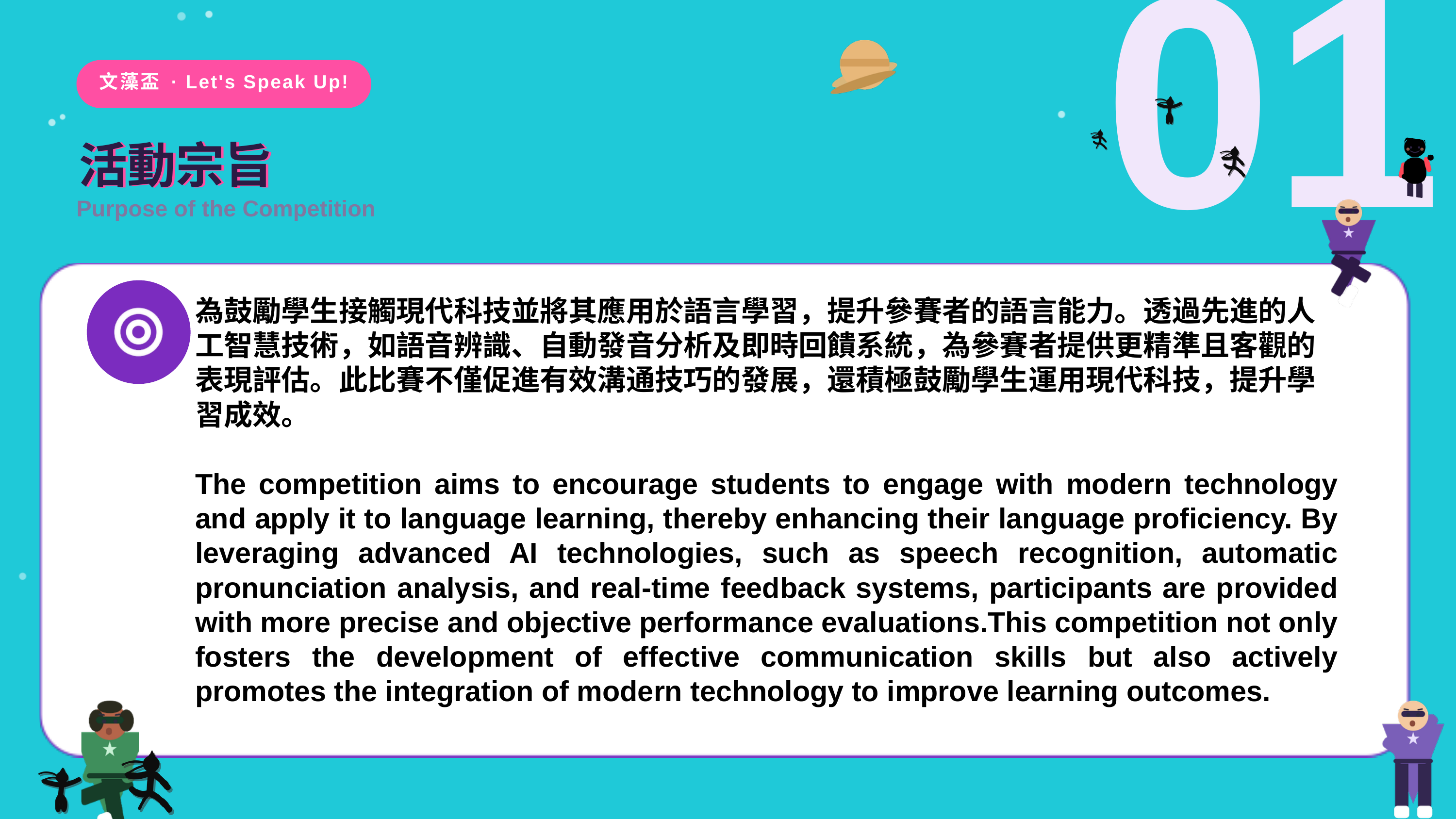

01

文藻盃 · Let's Speak Up!

活動宗旨

活動宗旨

Purpose of the Competition

為鼓勵學生接觸現代科技並將其應用於語言學習，提升參賽者的語言能力。透過先進的人工智慧技術，如語音辨識、自動發音分析及即時回饋系統，為參賽者提供更精準且客觀的表現評估。此比賽不僅促進有效溝通技巧的發展，還積極鼓勵學生運用現代科技，提升學習成效。

The competition aims to encourage students to engage with modern technology and apply it to language learning, thereby enhancing their language proficiency. By leveraging advanced AI technologies, such as speech recognition, automatic pronunciation analysis, and real-time feedback systems, participants are provided with more precise and objective performance evaluations.This competition not only fosters the development of effective communication skills but also actively promotes the integration of modern technology to improve learning outcomes.